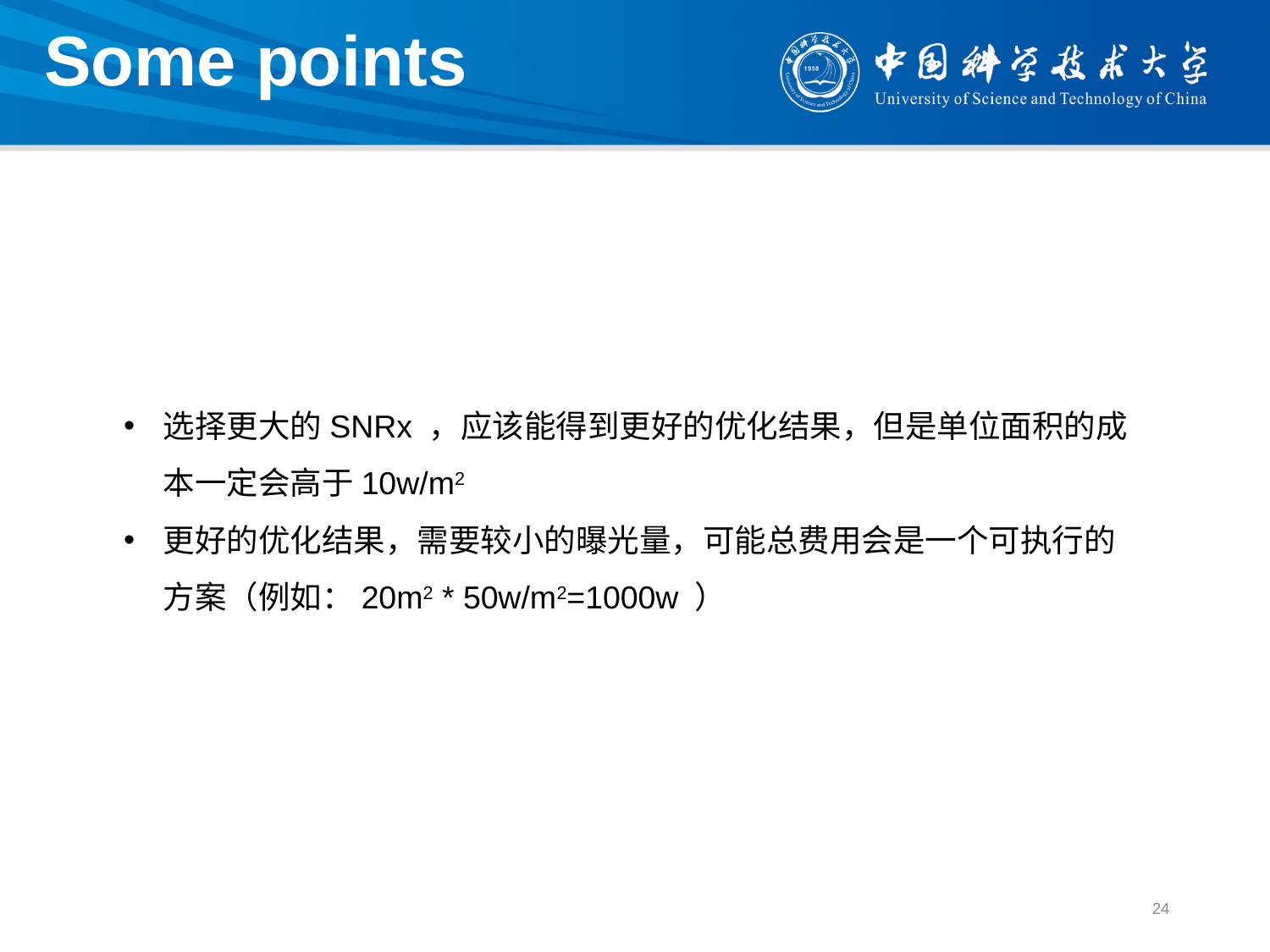

Some points
选择更大的SNRx ，应该能得到更好的优化结果，但是单位面积的成本一定会高于10w/m2
更好的优化结果，需要较小的曝光量，可能总费用会是一个可执行的方案（例如：20m2 * 50w/m2=1000w ）
24